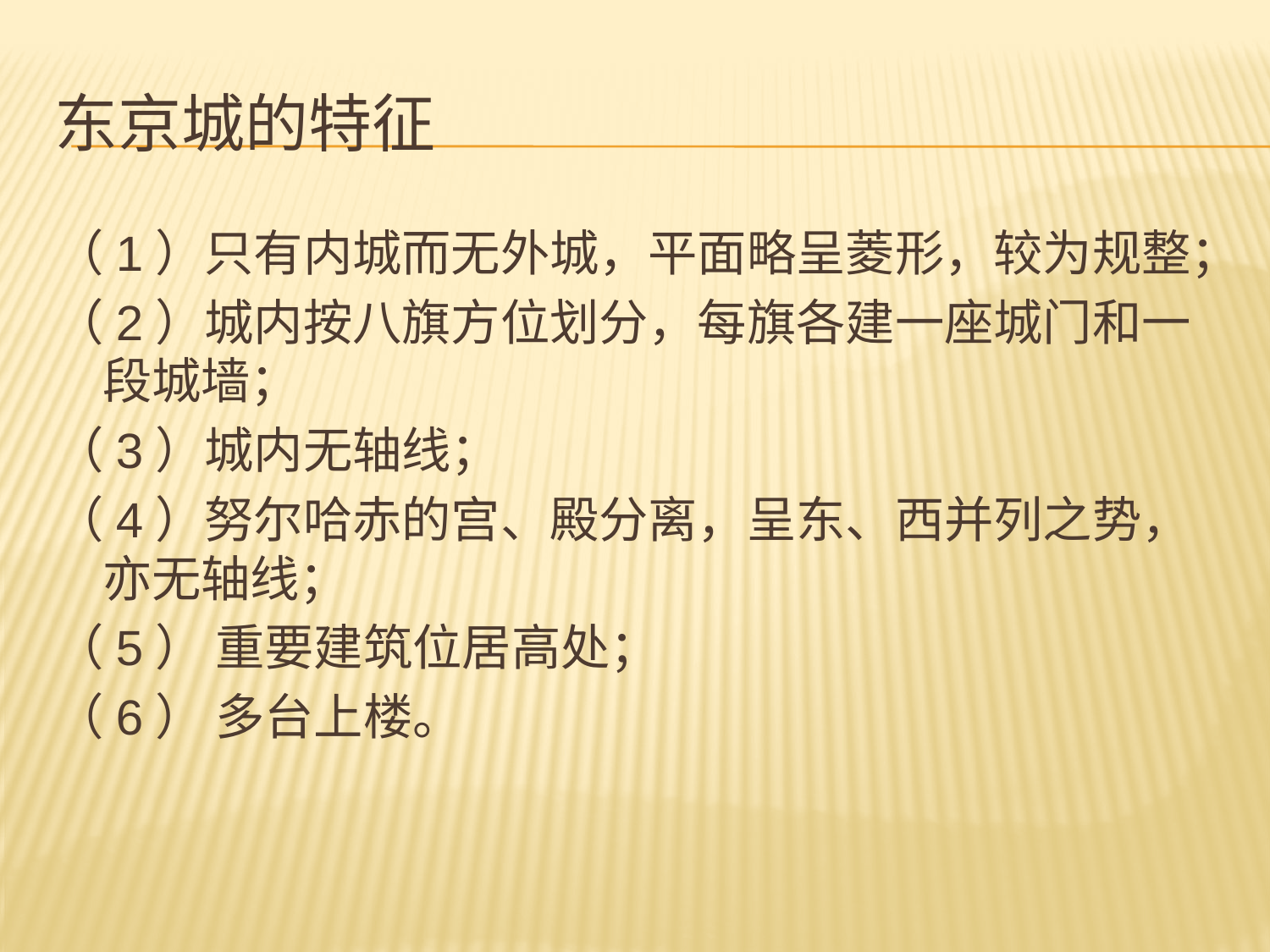

# 东京城的特征
（1）只有内城而无外城，平面略呈菱形，较为规整；
（2）城内按八旗方位划分，每旗各建一座城门和一段城墙；
（3）城内无轴线；
（4）努尔哈赤的宫、殿分离，呈东、西并列之势，亦无轴线；
（5） 重要建筑位居高处；
（6） 多台上楼。